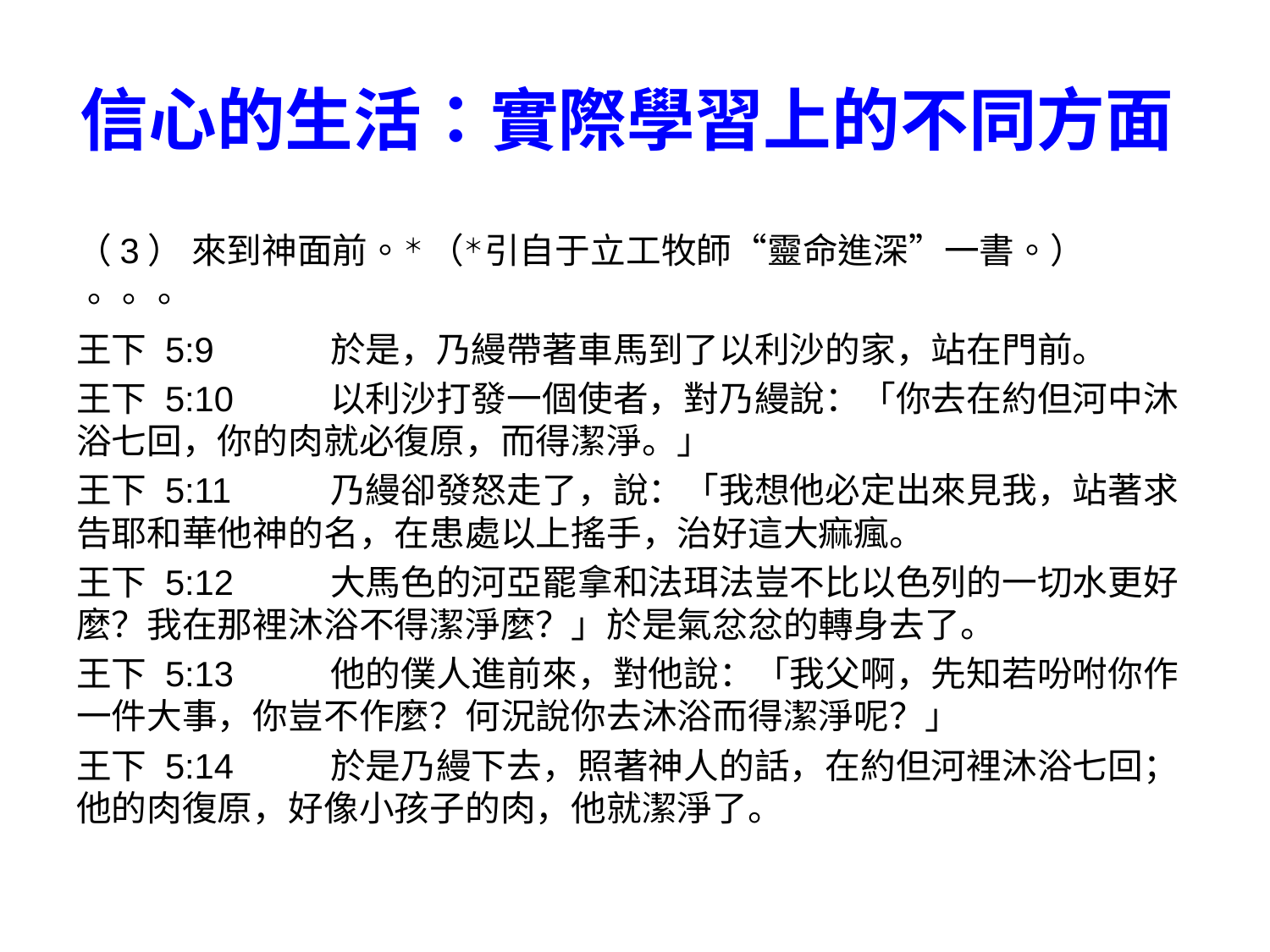

# 信心的生活：實際學習上的不同方面
（3） 來到神面前。＊ （＊引自于立工牧師“靈命進深”一書。）
。。。
王下 5:9	於是，乃縵帶著車馬到了以利沙的家，站在門前。
王下 5:10	以利沙打發一個使者，對乃縵說：「你去在約但河中沐浴七回，你的肉就必復原，而得潔淨。」
王下 5:11	乃縵卻發怒走了，說：「我想他必定出來見我，站著求告耶和華他神的名，在患處以上搖手，治好這大痲瘋。
王下 5:12	大馬色的河亞罷拿和法珥法豈不比以色列的一切水更好麼？我在那裡沐浴不得潔淨麼？」於是氣忿忿的轉身去了。
王下 5:13	他的僕人進前來，對他說：「我父啊，先知若吩咐你作一件大事，你豈不作麼？何況說你去沐浴而得潔淨呢？」
王下 5:14	於是乃縵下去，照著神人的話，在約但河裡沐浴七回；他的肉復原，好像小孩子的肉，他就潔淨了。